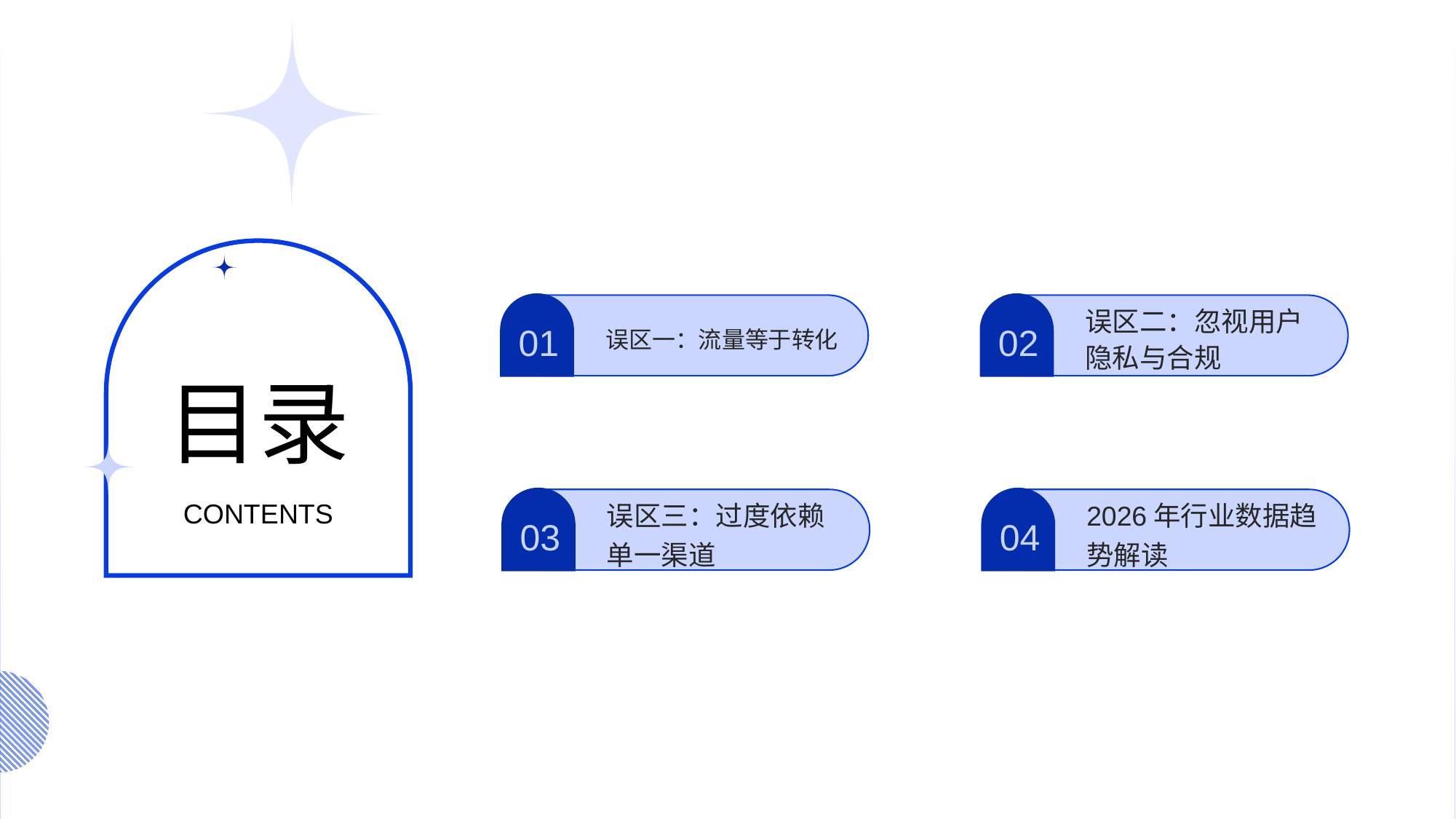

误区一：流量等于转化
误区二：忽视用户隐私与合规
01
02
目录

CONTENTS

误区三：过度依赖单一渠道
2026年行业数据趋势解读
03
04